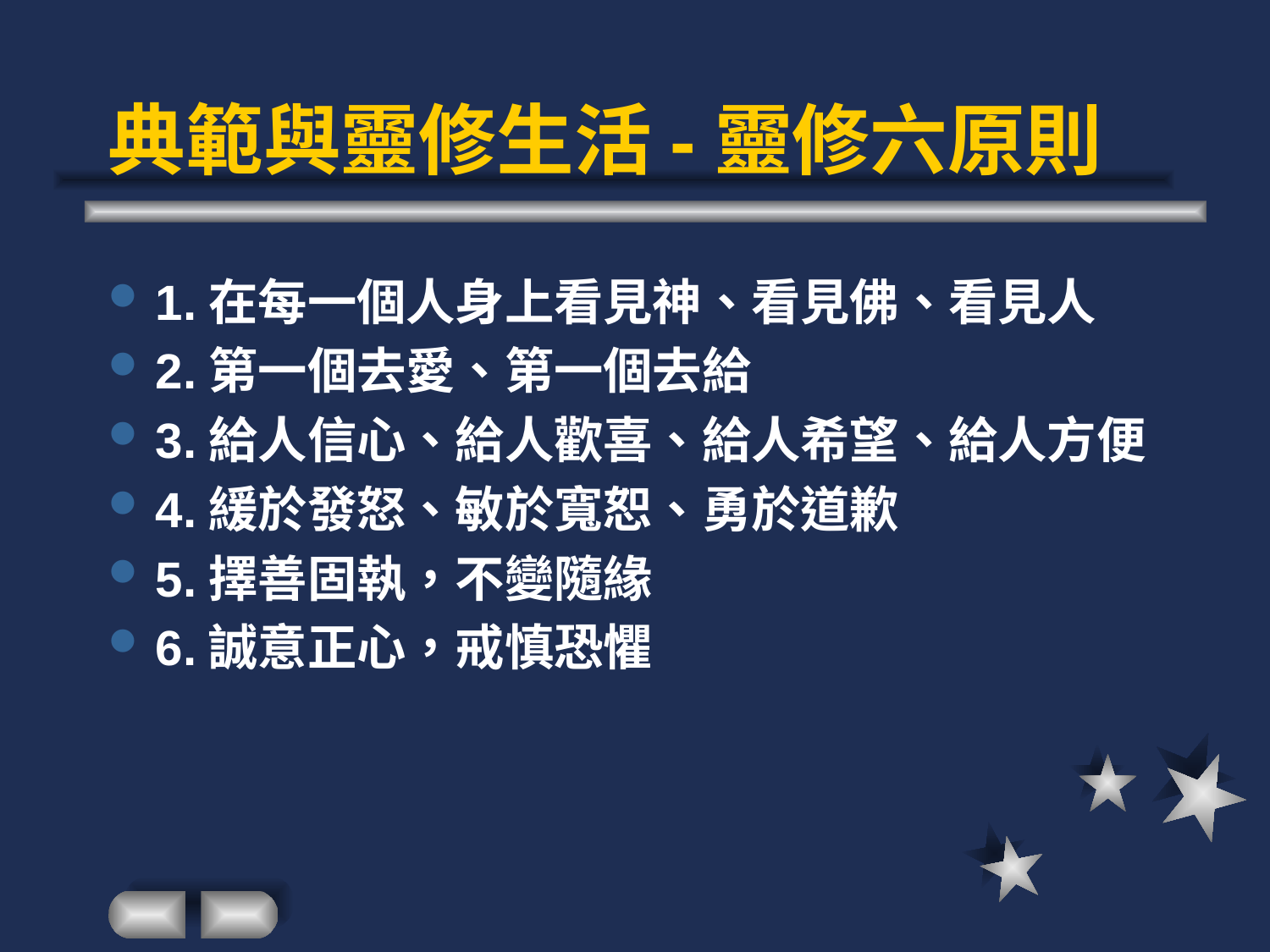

# 典範與靈修生活-靈修六原則
1.在每一個人身上看見神、看見佛、看見人
2.第一個去愛、第一個去給
3.給人信心、給人歡喜、給人希望、給人方便
4.緩於發怒、敏於寬恕、勇於道歉
5.擇善固執，不變隨緣
6.誠意正心，戒慎恐懼